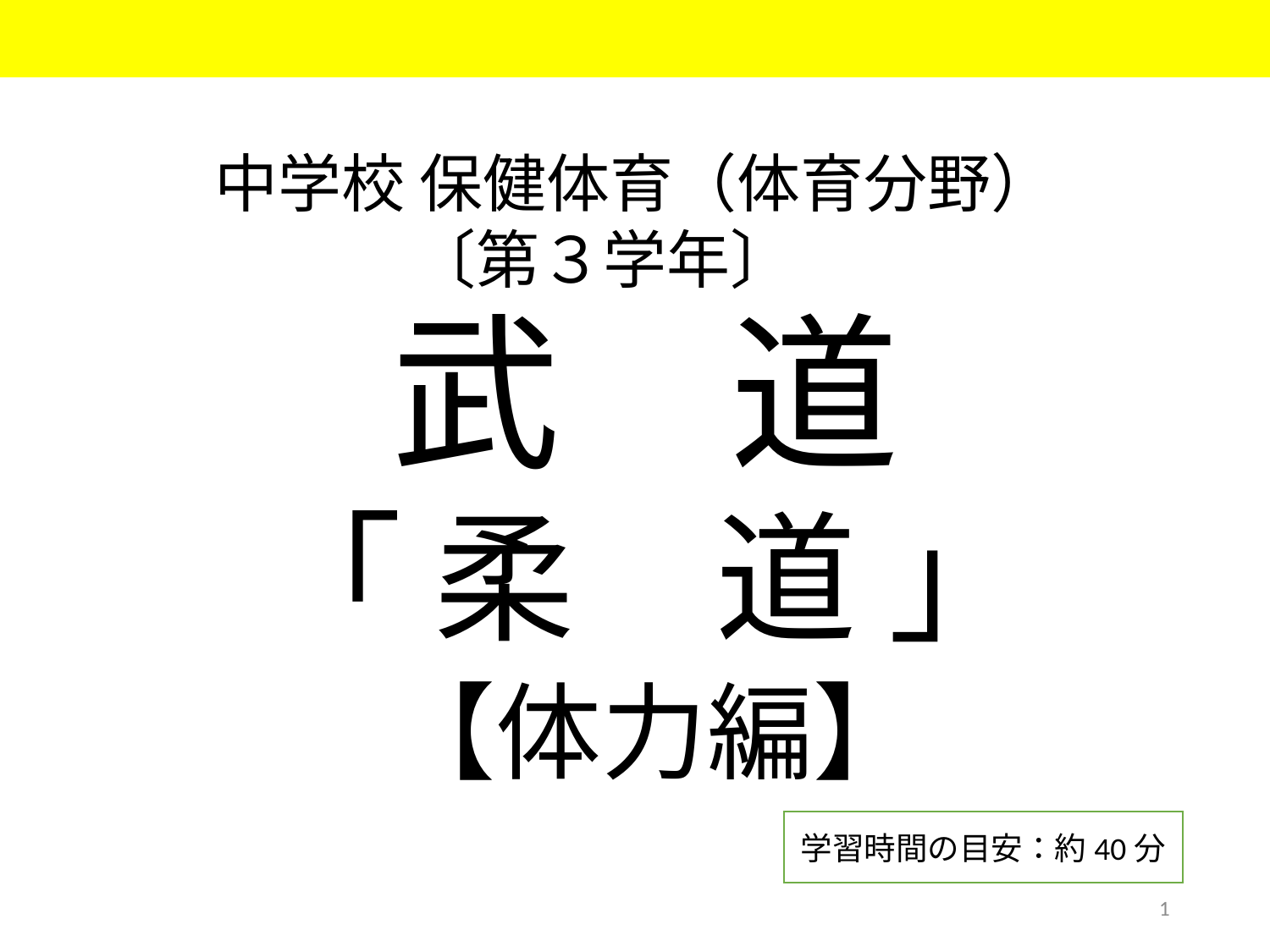

中学校 保健体育（体育分野）
〔第３学年〕
武　道
「 柔　道 」

【体力編】
学習時間の目安：約40分
1